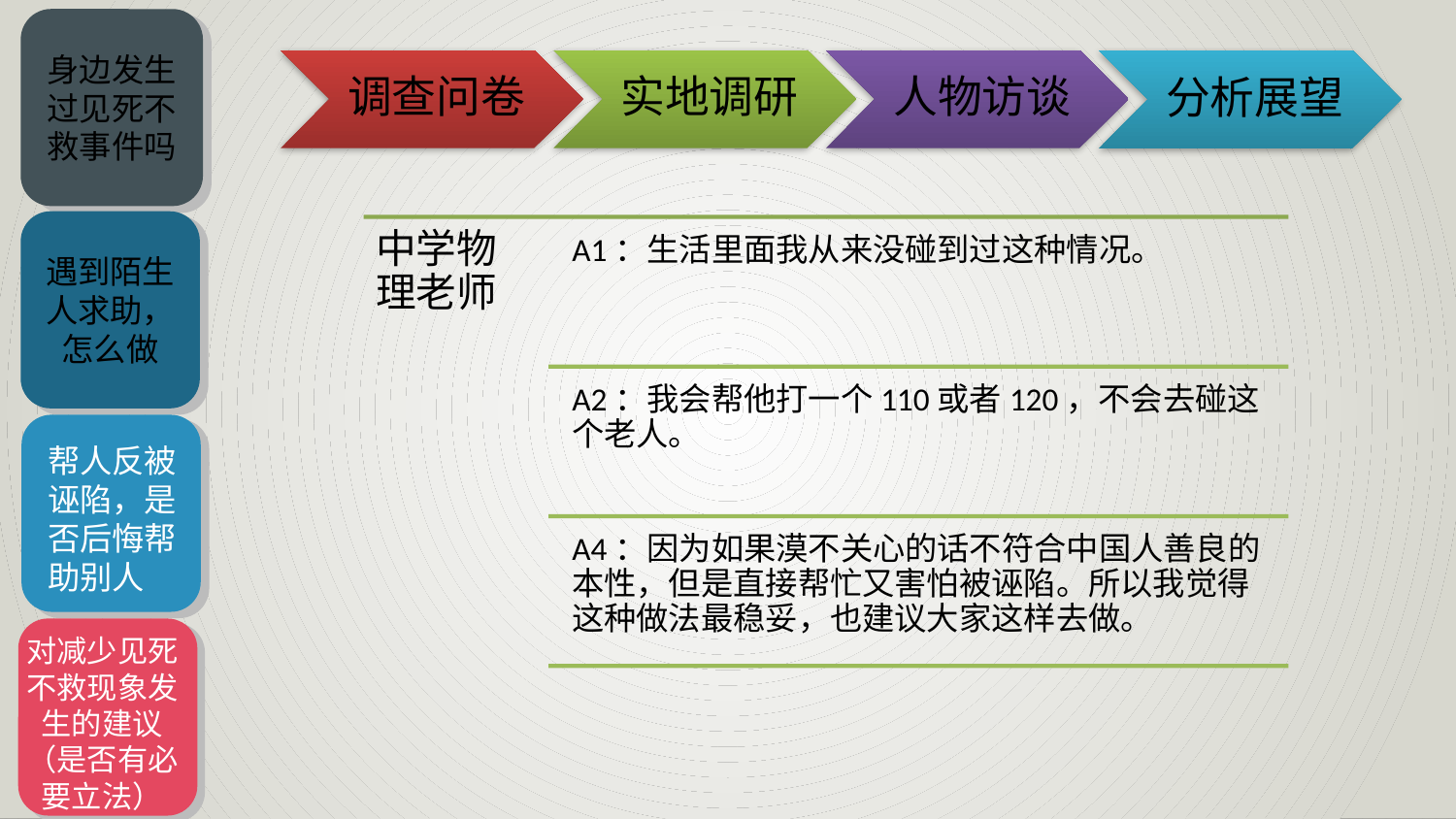

身边发生过见死不救事件吗

调查问卷
实地调研
人物访谈
分析展望
遇到陌生人求助，怎么做

中学物理老师
A1：生活里面我从来没碰到过这种情况。
A2：我会帮他打一个110或者120，不会去碰这个老人。
A4：因为如果漠不关心的话不符合中国人善良的本性，但是直接帮忙又害怕被诬陷。所以我觉得这种做法最稳妥，也建议大家这样去做。

帮人反被诬陷，是否后悔帮助别人

对减少见死不救现象发生的建议（是否有必要立法）